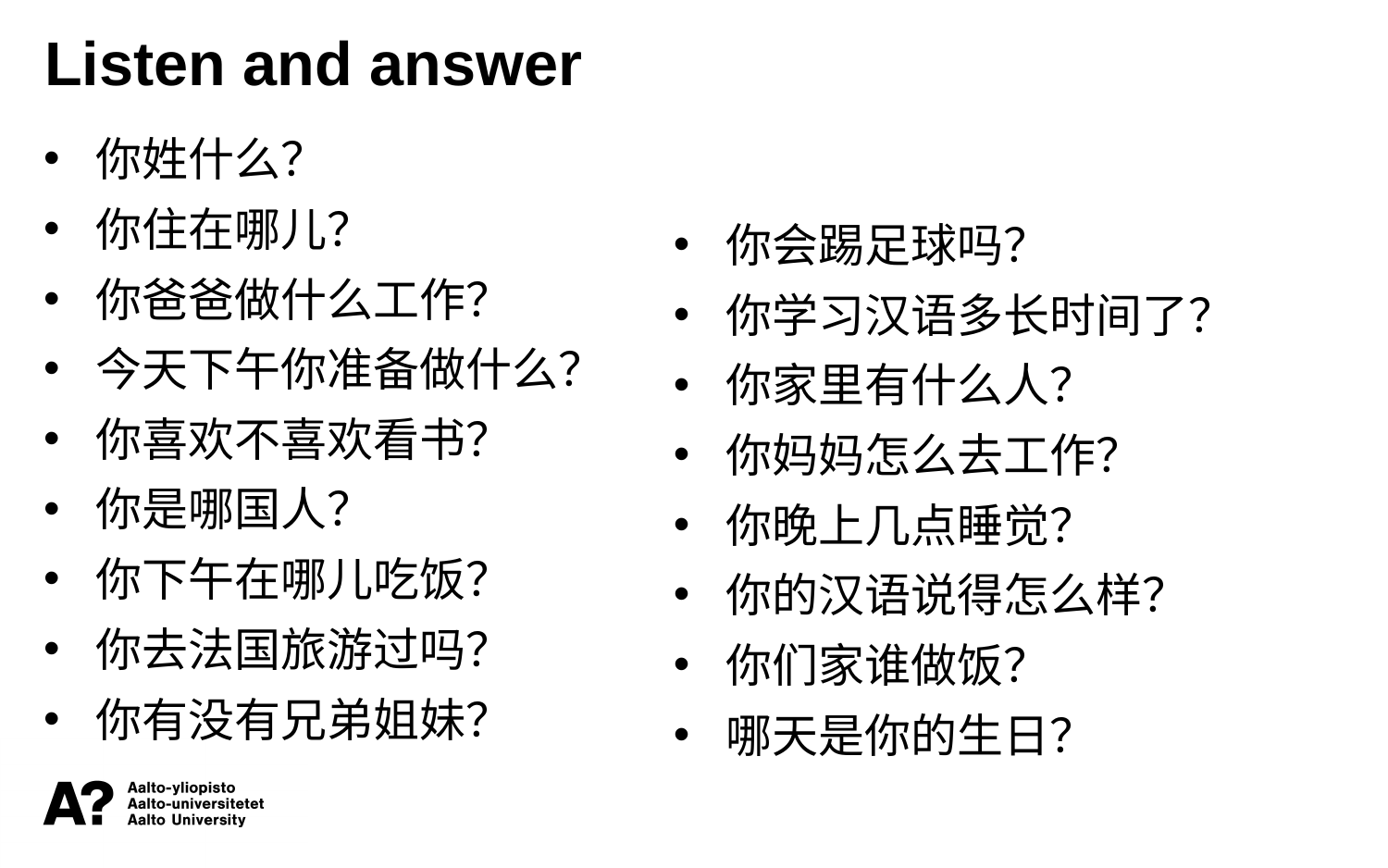

Listen and answer
你姓什么？
你住在哪儿？
你爸爸做什么工作？
今天下午你准备做什么？
你喜欢不喜欢看书？
你是哪国人？
你下午在哪儿吃饭？
你去法国旅游过吗？
你有没有兄弟姐妹？

你会踢足球吗？
你学习汉语多长时间了？
你家里有什么人？
你妈妈怎么去工作？
你晚上几点睡觉？
你的汉语说得怎么样？
你们家谁做饭？
哪天是你的生日？